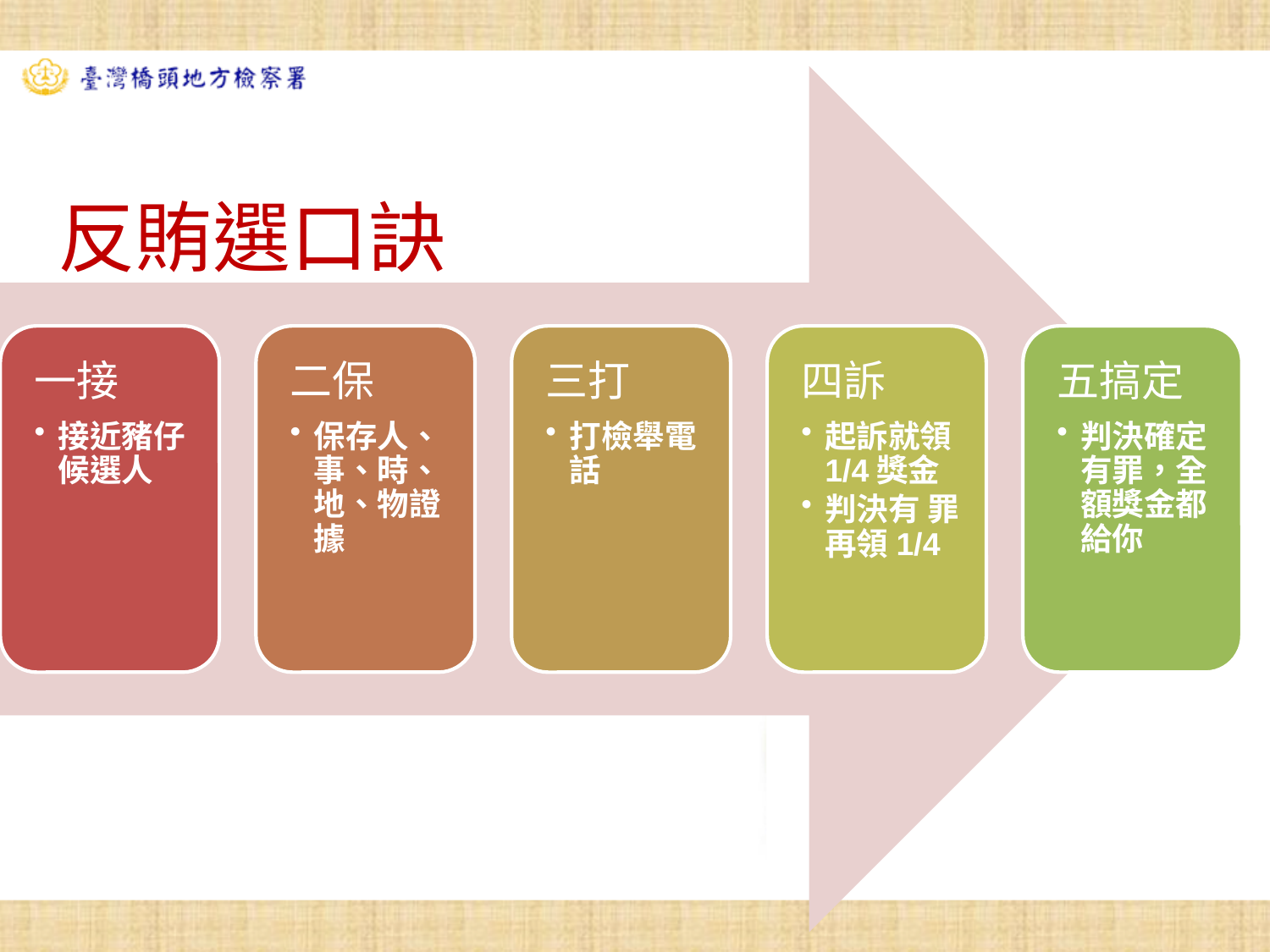

一接
接近豬仔候選人
二保
保存人、事、時、地、物證據
三打
打檢舉電話
四訴
起訴就領1/4獎金
判決有 罪再領1/4
五搞定
判決確定有罪，全額獎金都給你
# 反賄選口訣